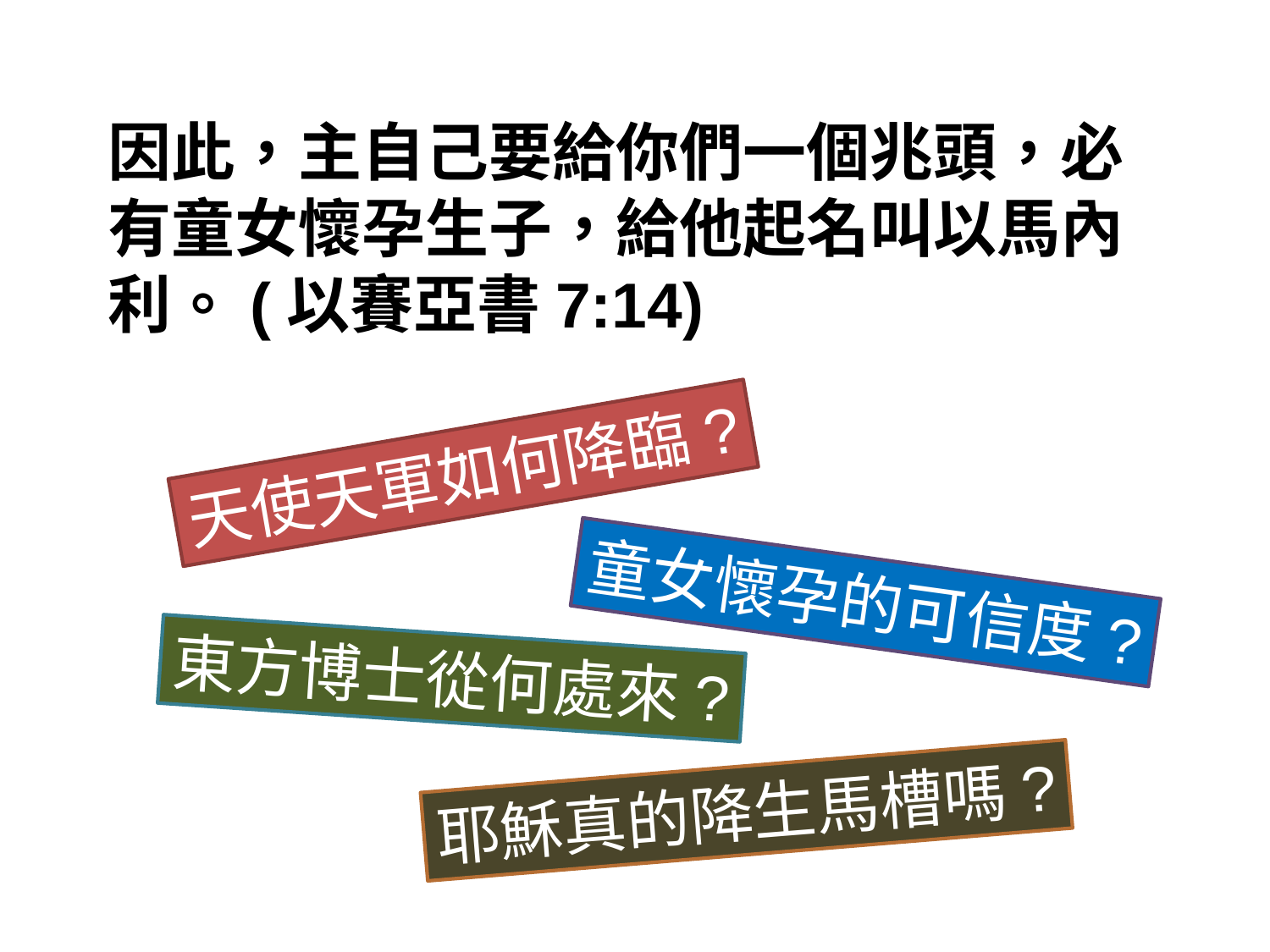

因此，主自己要給你們一個兆頭，必有童女懷孕生子，給他起名叫以馬內利。(以賽亞書7:14)
天使天軍如何降臨?
童女懷孕的可信度?
東方博士從何處來?
耶穌真的降生馬槽嗎?